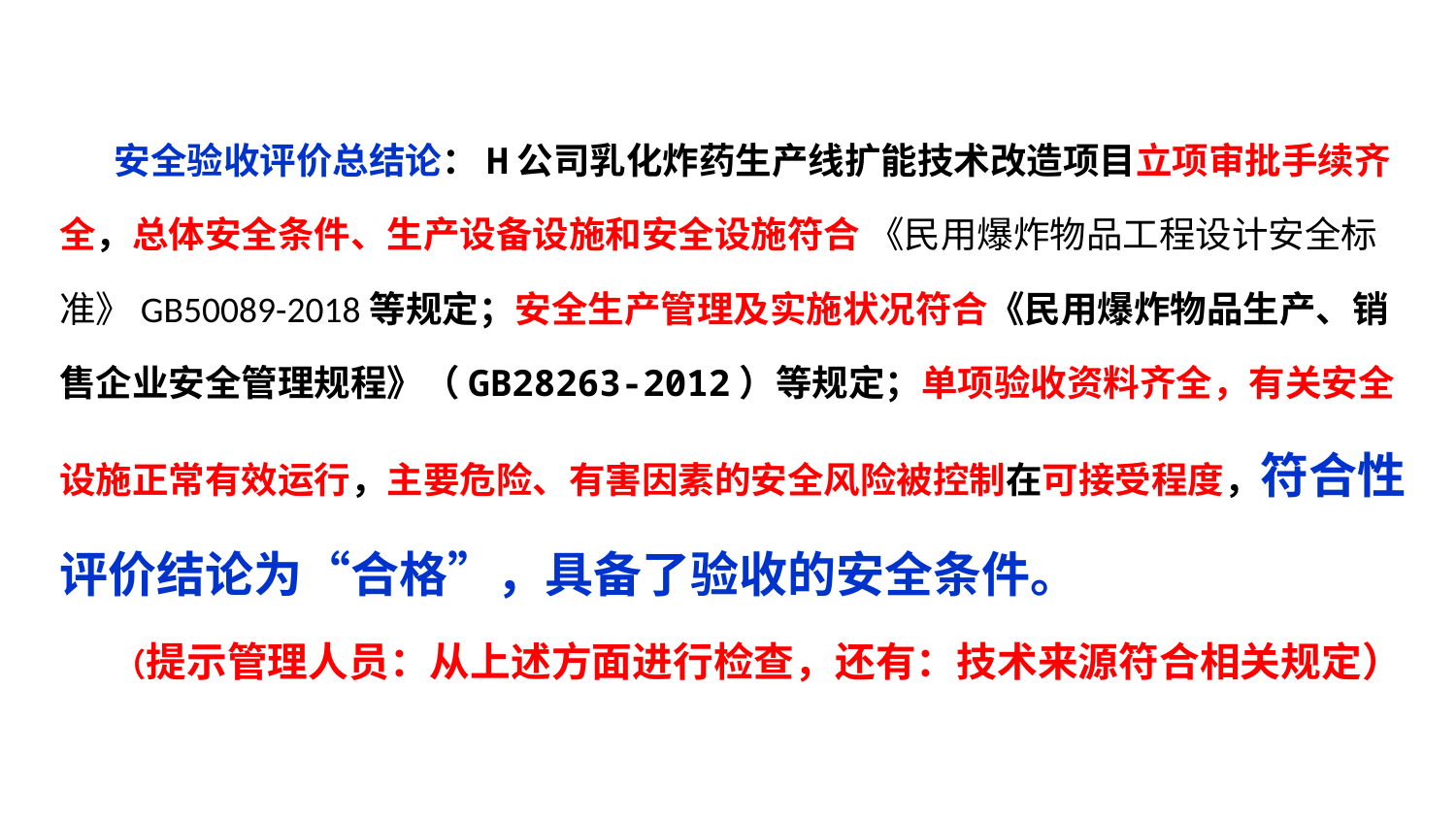

安全验收评价总结论：H公司乳化炸药生产线扩能技术改造项目立项审批手续齐全，总体安全条件、生产设备设施和安全设施符合 《民用爆炸物品工程设计安全标准》GB50089-2018等规定；安全生产管理及实施状况符合《民用爆炸物品生产、销售企业安全管理规程》（GB28263-2012）等规定；单项验收资料齐全，有关安全设施正常有效运行，主要危险、有害因素的安全风险被控制在可接受程度，符合性评价结论为“合格”，具备了验收的安全条件。
（提示管理人员：从上述方面进行检查，还有：技术来源符合相关规定）